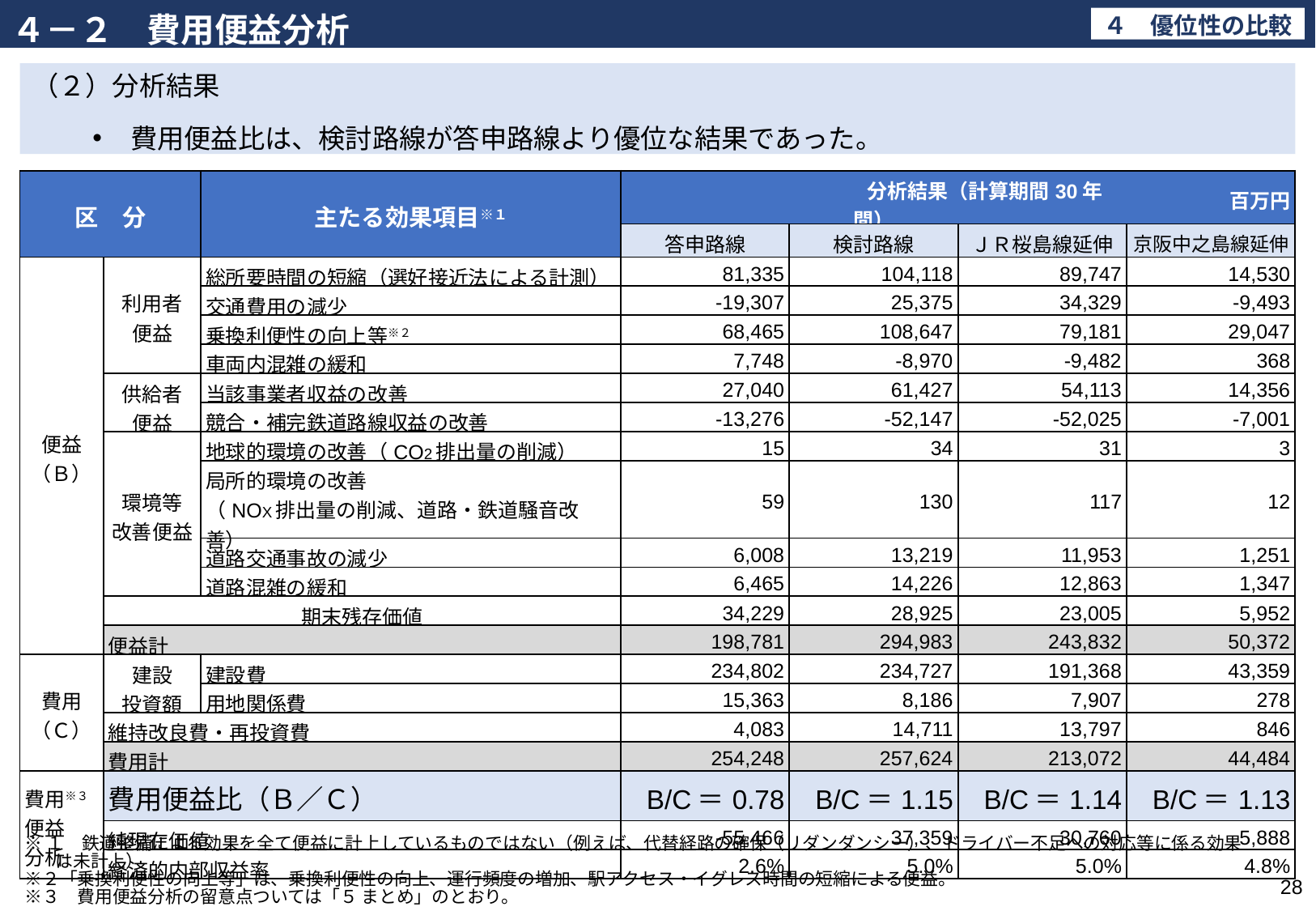

４－２　費用便益分析
４　優位性の比較
（２）分析結果
費用便益比は、検討路線が答申路線より優位な結果であった。
| 区　分 | 便益 区分 | 主たる効果項目※１ | 分析結果（計算期間30年間） |  |  | 百万円 |
| --- | --- | --- | --- | --- | --- | --- |
|  |  |  | 答申路線 | 検討路線 | ＪＲ桜島線延伸 | 京阪中之島線延伸 |
| 便益 （Ｂ） | 利用者 便益 | 総所要時間の短縮（選好接近法による計測） | 81,335 | 104,118 | 89,747 | 14,530 |
|  |  | 交通費用の減少 | -19,307 | 25,375 | 34,329 | -9,493 |
|  |  | 乗換利便性の向上等※２ | 68,465 | 108,647 | 79,181 | 29,047 |
|  |  | 車両内混雑の緩和 | 7,748 | -8,970 | -9,482 | 368 |
|  | 供給者 便益 | 当該事業者収益の改善 | 27,040 | 61,427 | 54,113 | 14,356 |
|  |  | 競合・補完鉄道路線収益の改善 | -13,276 | -52,147 | -52,025 | -7,001 |
|  | 環境等 改善便益 | 地球的環境の改善（CO2排出量の削減） | 15 | 34 | 31 | 3 |
|  |  | 局所的環境の改善 （NOX排出量の削減、道路・鉄道騒音改善） | 59 | 130 | 117 | 12 |
|  |  | 道路交通事故の減少 | 6,008 | 13,219 | 11,953 | 1,251 |
|  |  | 道路混雑の緩和 | 6,465 | 14,226 | 12,863 | 1,347 |
|  | 期末残存価値 |  | 34,229 | 28,925 | 23,005 | 5,952 |
|  | 便益計 |  | 198,781 | 294,983 | 243,832 | 50,372 |
| 費用 （Ｃ） | 建設 投資額 | 建設費 | 234,802 | 234,727 | 191,368 | 43,359 |
|  |  | 用地関係費 | 15,363 | 8,186 | 7,907 | 278 |
|  | 維持改良費・再投資費 |  | 4,083 | 14,711 | 13,797 | 846 |
|  | 費用計 |  | 254,248 | 257,624 | 213,072 | 44,484 |
| 費用※３ 便益 分析 | 費用便益比（Ｂ／Ｃ） |  | B/C＝0.78 | B/C＝1.15 | B/C＝1.14 | B/C＝1.13 |
|  | 純現在価値 |  | -55,466 | 37,359 | 30,760 | 5,888 |
|  | 経済的内部収益率 |  | 2.6% | 5.0% | 5.0% | 4.8% |
※１　鉄道整備による効果を全て便益に計上しているものではない（例えば、代替経路の確保（リダンダンシー）、ドライバー不足への対応等に係る効果
        は未計上）
※２「乗換利便性の向上等」は、乗換利便性の向上、運行頻度の増加、駅アクセス・イグレス時間の短縮による便益。
※３　費用便益分析の留意点ついては「５ まとめ」のとおり。
28